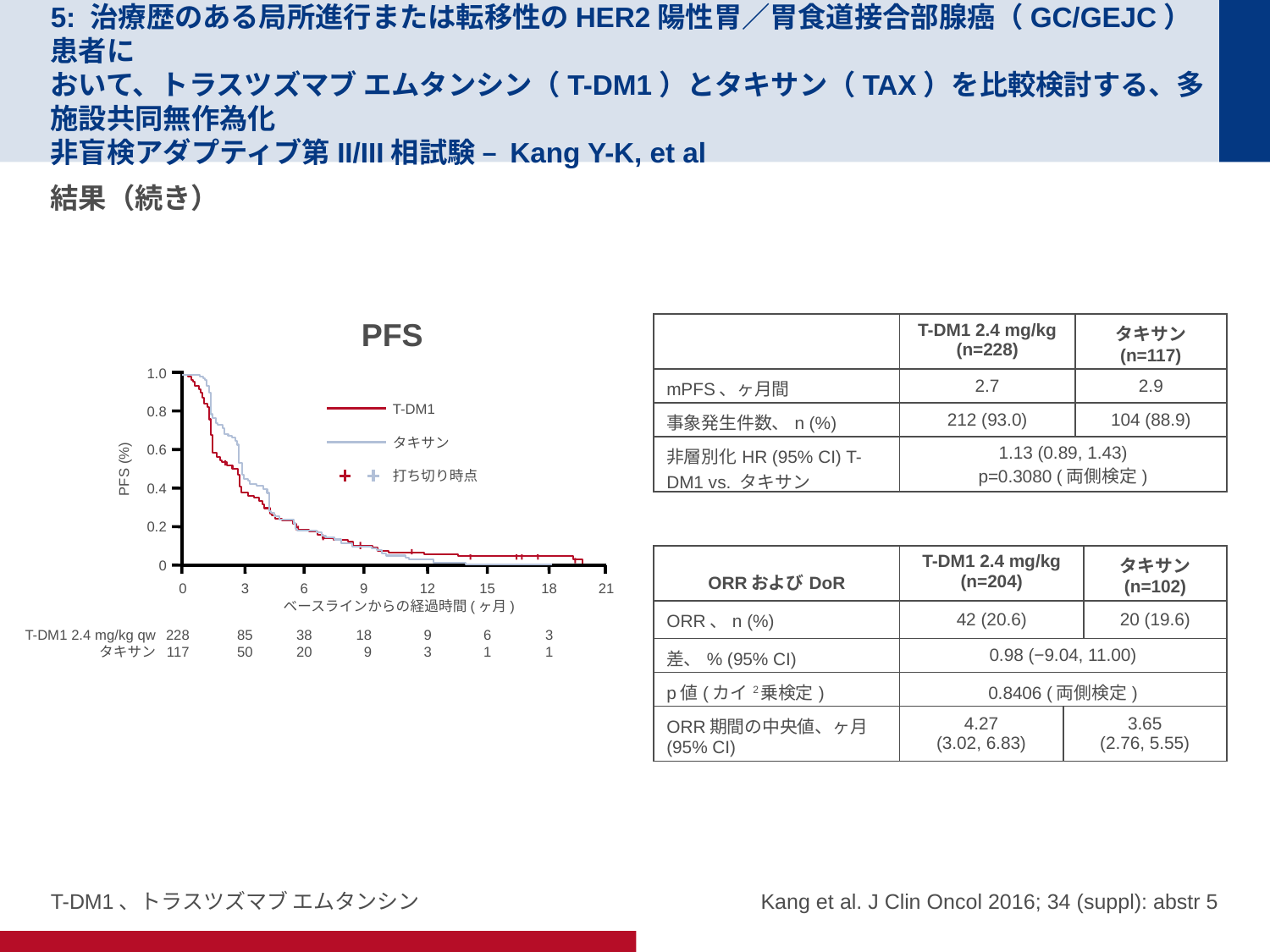

# 5: 治療歴のある局所進行または転移性のHER2陽性胃／胃食道接合部腺癌（GC/GEJC）患者に おいて、トラスツズマブ エムタンシン（T-DM1）とタキサン（TAX）を比較検討する、多施設共同無作為化 非盲検アダプティブ第II/III相試験 – Kang Y-K, et al
結果（続き）

PFS
|  | T-DM1 2.4 mg/kg (n=228) | タキサン (n=117) |
| --- | --- | --- |
| mPFS、ヶ月間 | 2.7 | 2.9 |
| 事象発生件数、n (%) | 212 (93.0) | 104 (88.9) |
| 非層別化HR (95% CI) T-DM1 vs. タキサン | 1.13 (0.89, 1.43) p=0.3080 (両側検定) |  |
1.0

T-DM1

タキサン

打ち切り時点
0.8

0.6

PFS (%)
0.4

0.2

| ORRおよびDoR | T-DM1 2.4 mg/kg (n=204) |  | タキサン (n=102) |
| --- | --- | --- | --- |
| ORR、n (%) | 42 (20.6) |  | 20 (19.6) |
| 差、% (95% CI) | 0.98 (−9.04, 11.00) |  |  |
| p値(カイ2乗検定) | 0.8406 (両側検定) |  |  |
| ORR期間の中央値、ヶ月(95% CI) | 4.27 (3.02, 6.83) | 3.65 (2.76, 5.55) |  |
0

3
6
9
12
15
18
21
0
ベースラインからの経過時間(ヶ月)
T-DM1 2.4 mg/kg qw
タキサン
85
50
38
20
18
9
9
3
6
1
3
1
228
117
T-DM1、トラスツズマブ エムタンシン
Kang et al. J Clin Oncol 2016; 34 (suppl): abstr 5